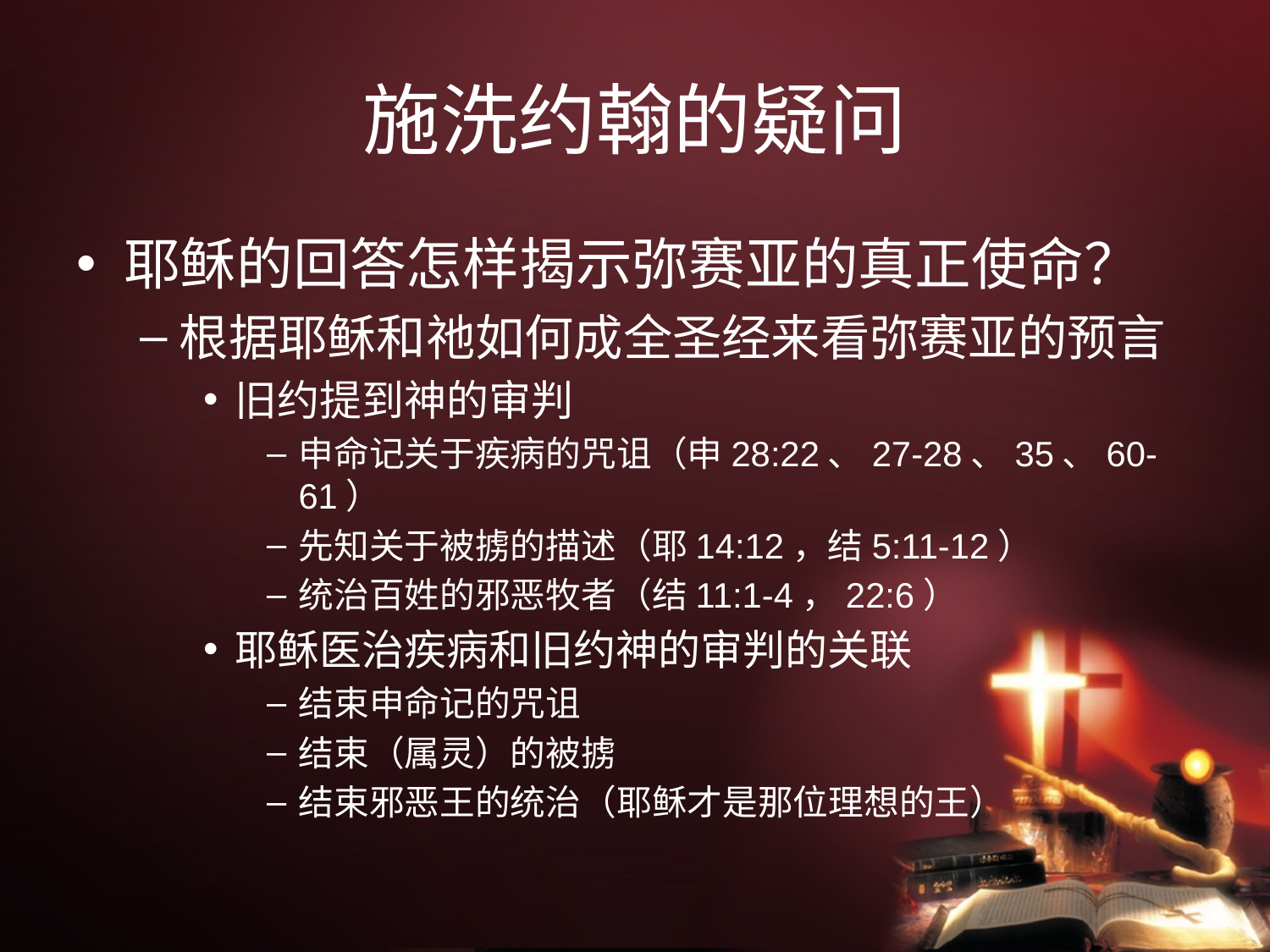

# 施洗约翰的疑问
耶稣的回答怎样揭示弥赛亚的真正使命？
根据耶稣和祂如何成全圣经来看弥赛亚的预言
旧约提到神的审判
申命记关于疾病的咒诅（申28:22、27-28、35、60-61）
先知关于被掳的描述（耶14:12，结5:11-12）
统治百姓的邪恶牧者（结11:1-4，22:6）
耶稣医治疾病和旧约神的审判的关联
结束申命记的咒诅
结束（属灵）的被掳
结束邪恶王的统治（耶稣才是那位理想的王）